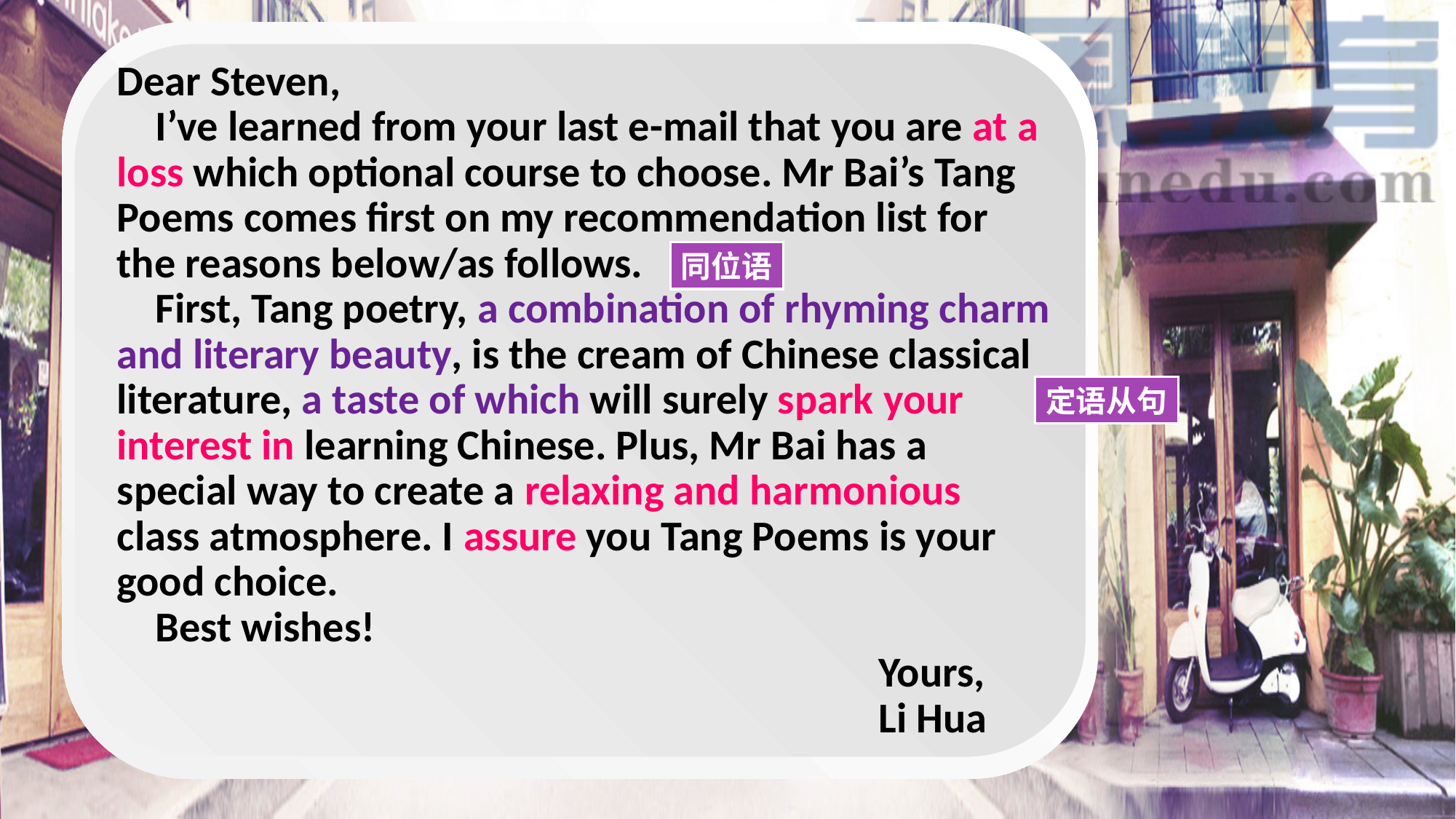

Dear Steven,
    I’ve learned from your last e-mail that you are at a loss which optional course to choose. Mr Bai’s Tang Poems comes first on my recommendation list for the reasons below/as follows.
    First, Tang poetry, a combination of rhyming charm and literary beauty, is the cream of Chinese classical literature, a taste of which will surely spark your interest in learning Chinese. Plus, Mr Bai has a special way to create a relaxing and harmonious class atmosphere. I assure you Tang Poems is your good choice.
    Best wishes!
                                                                               Yours,
                                                                               Li Hua
同位语
定语从句